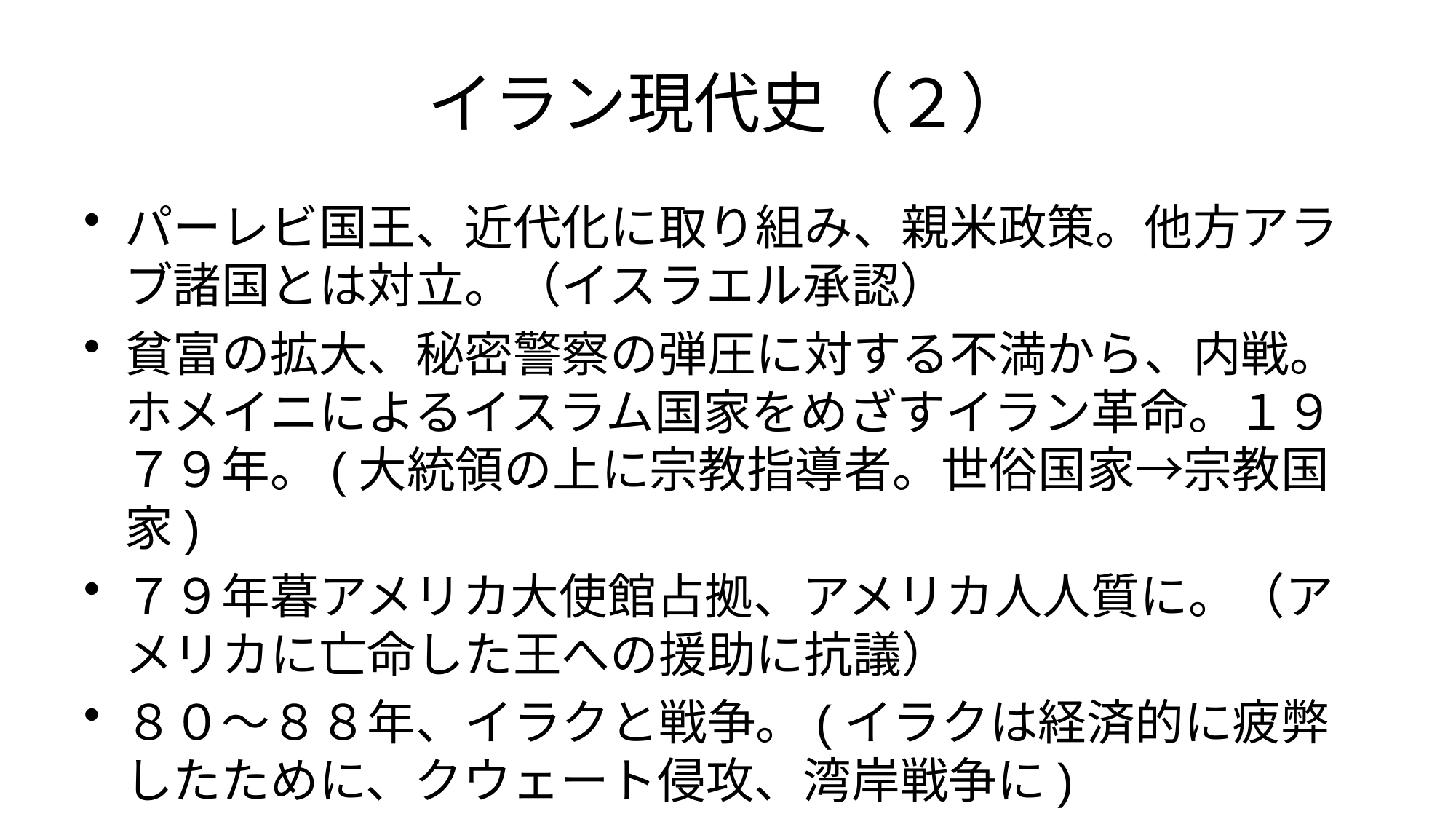

# イラン現代史（２）
パーレビ国王、近代化に取り組み、親米政策。他方アラブ諸国とは対立。（イスラエル承認）
貧富の拡大、秘密警察の弾圧に対する不満から、内戦。ホメイニによるイスラム国家をめざすイラン革命。１９７９年。(大統領の上に宗教指導者。世俗国家→宗教国家)
７９年暮アメリカ大使館占拠、アメリカ人人質に。（アメリカに亡命した王への援助に抗議）
８０～８８年、イラクと戦争。(イラクは経済的に疲弊したために、クウェート侵攻、湾岸戦争に)